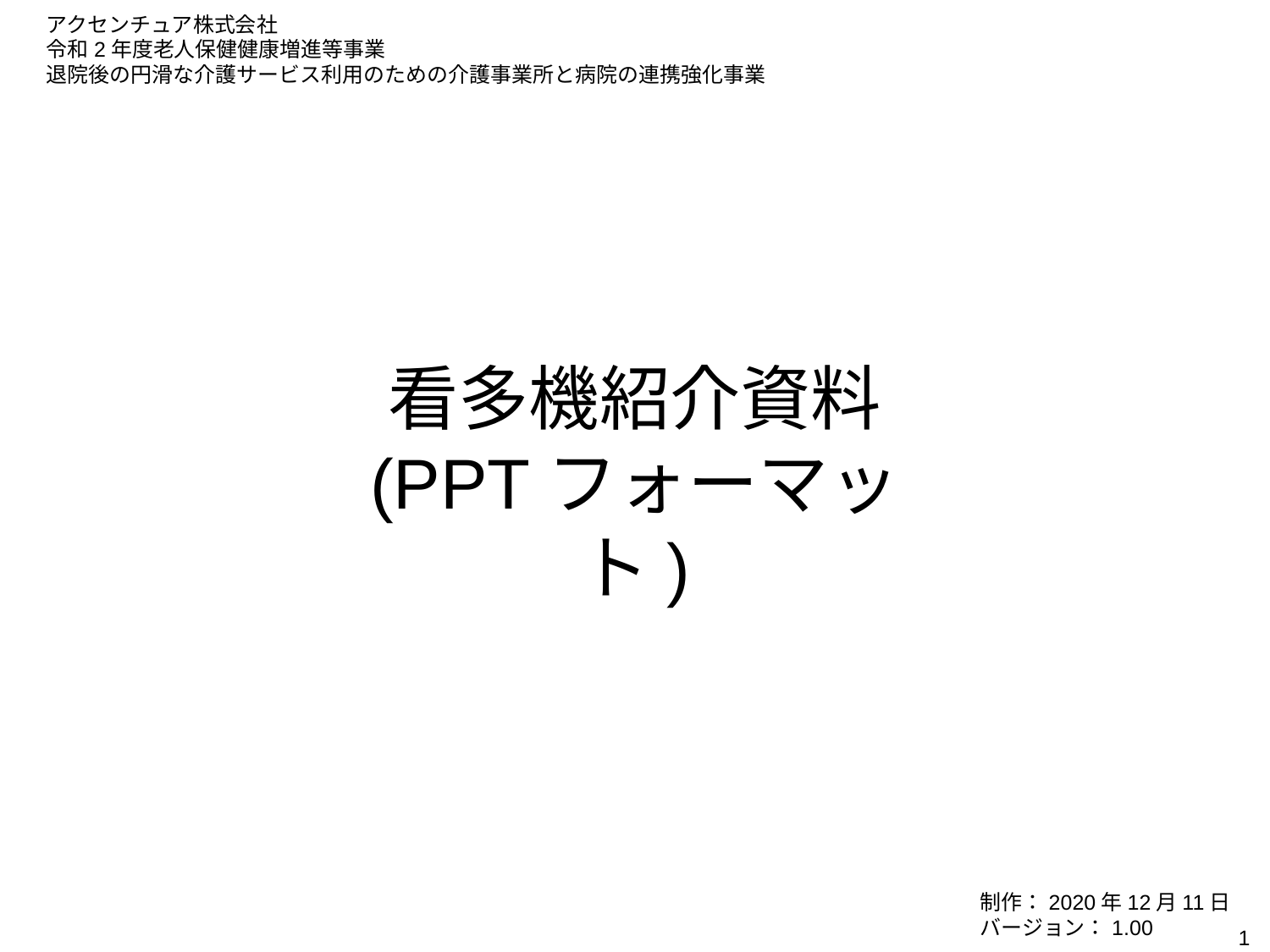

削除
アクセンチュア株式会社
令和2年度老人保健健康増進等事業
退院後の円滑な介護サービス利用のための介護事業所と病院の連携強化事業
看多機紹介資料
(PPTフォーマット)
制作：2020年12月11日
バージョン：1.00
1